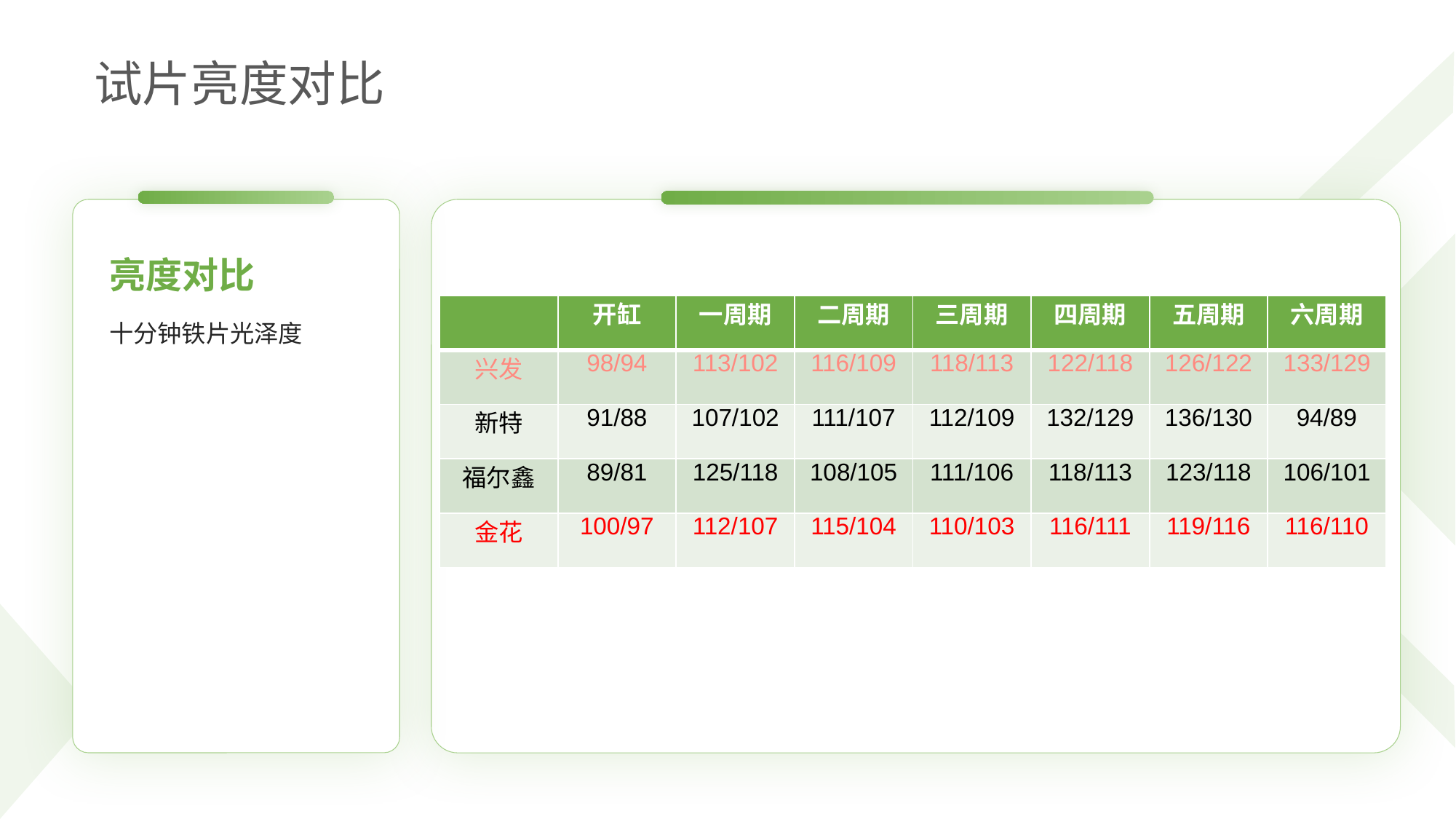

# 试片亮度对比

亮度对比
|  | 开缸 | 一周期 | 二周期 | 三周期 | 四周期 | 五周期 | 六周期 |
| --- | --- | --- | --- | --- | --- | --- | --- |
| 兴发 | 98/94 | 113/102 | 116/109 | 118/113 | 122/118 | 126/122 | 133/129 |
| 新特 | 91/88 | 107/102 | 111/107 | 112/109 | 132/129 | 136/130 | 94/89 |
| 福尔鑫 | 89/81 | 125/118 | 108/105 | 111/106 | 118/113 | 123/118 | 106/101 |
| 金花 | 100/97 | 112/107 | 115/104 | 110/103 | 116/111 | 119/116 | 116/110 |
十分钟铁片光泽度